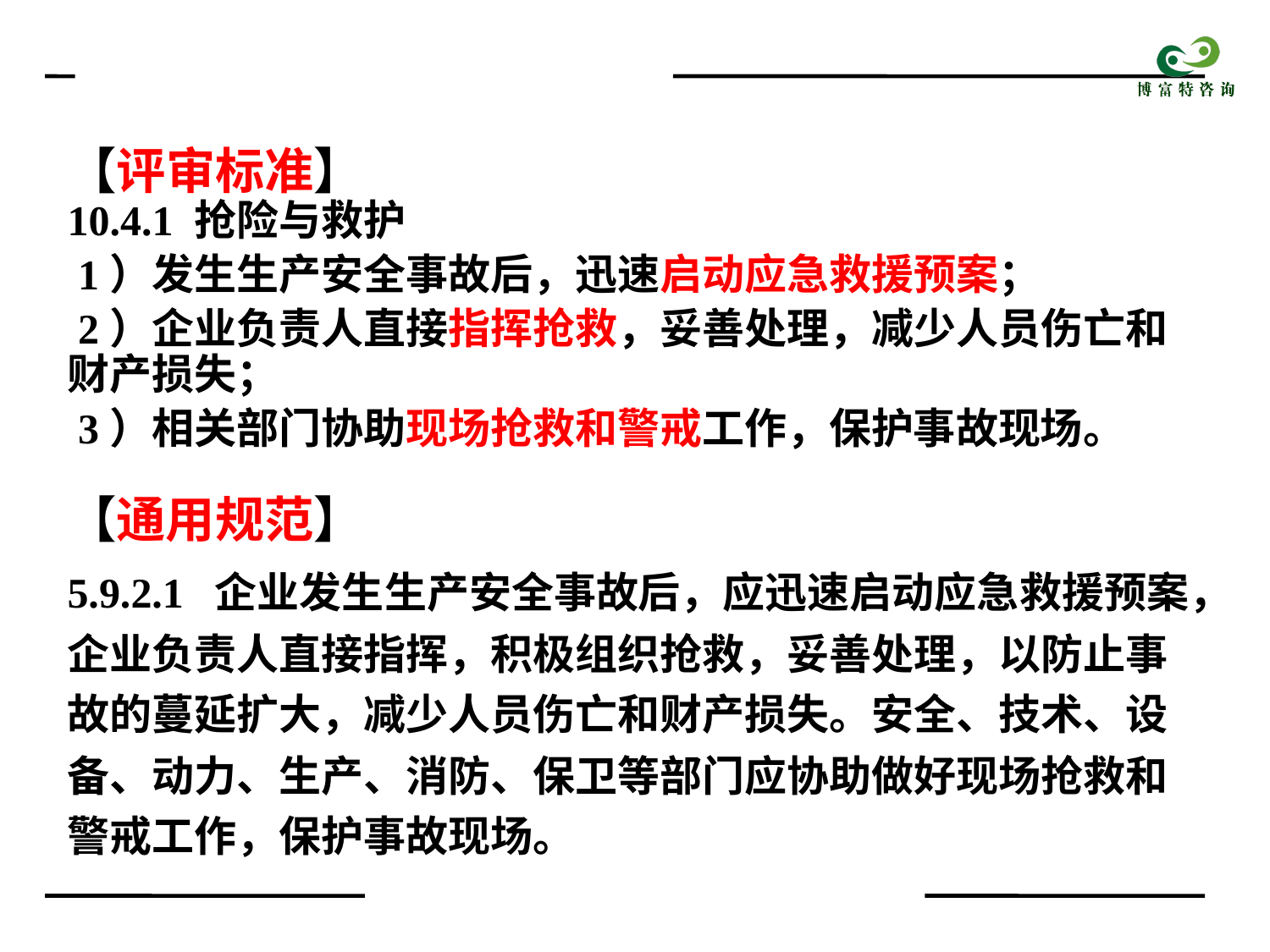

【评审标准】
10.4.1 抢险与救护
 1）发生生产安全事故后，迅速启动应急救援预案；
 2）企业负责人直接指挥抢救，妥善处理，减少人员伤亡和财产损失；
 3）相关部门协助现场抢救和警戒工作，保护事故现场。
【通用规范】
5.9.2.1  企业发生生产安全事故后，应迅速启动应急救援预案，企业负责人直接指挥，积极组织抢救，妥善处理，以防止事故的蔓延扩大，减少人员伤亡和财产损失。安全、技术、设备、动力、生产、消防、保卫等部门应协助做好现场抢救和警戒工作，保护事故现场。